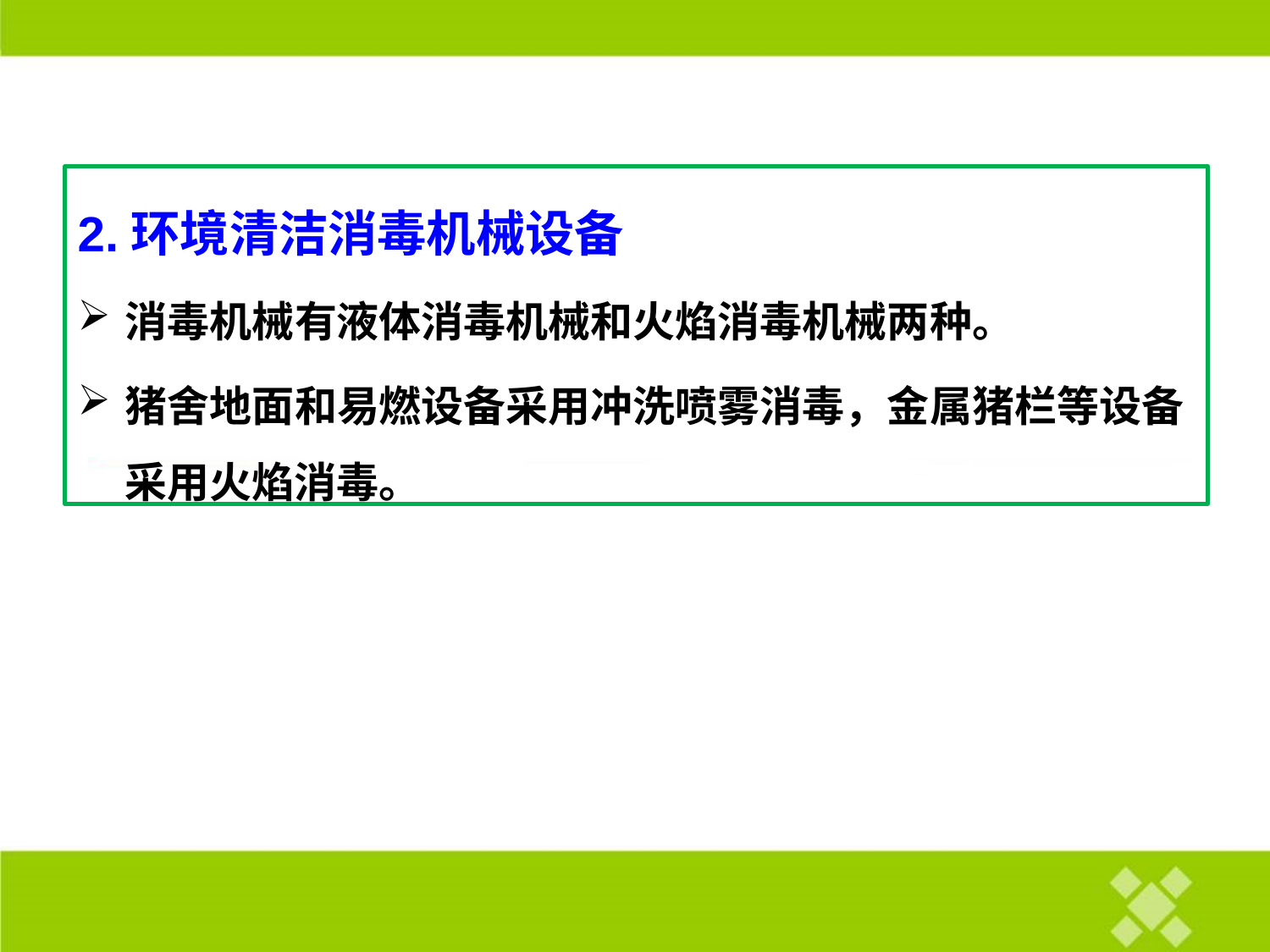

2.环境清洁消毒机械设备
消毒机械有液体消毒机械和火焰消毒机械两种。
猪舍地面和易燃设备采用冲洗喷雾消毒，金属猪栏等设备采用火焰消毒。